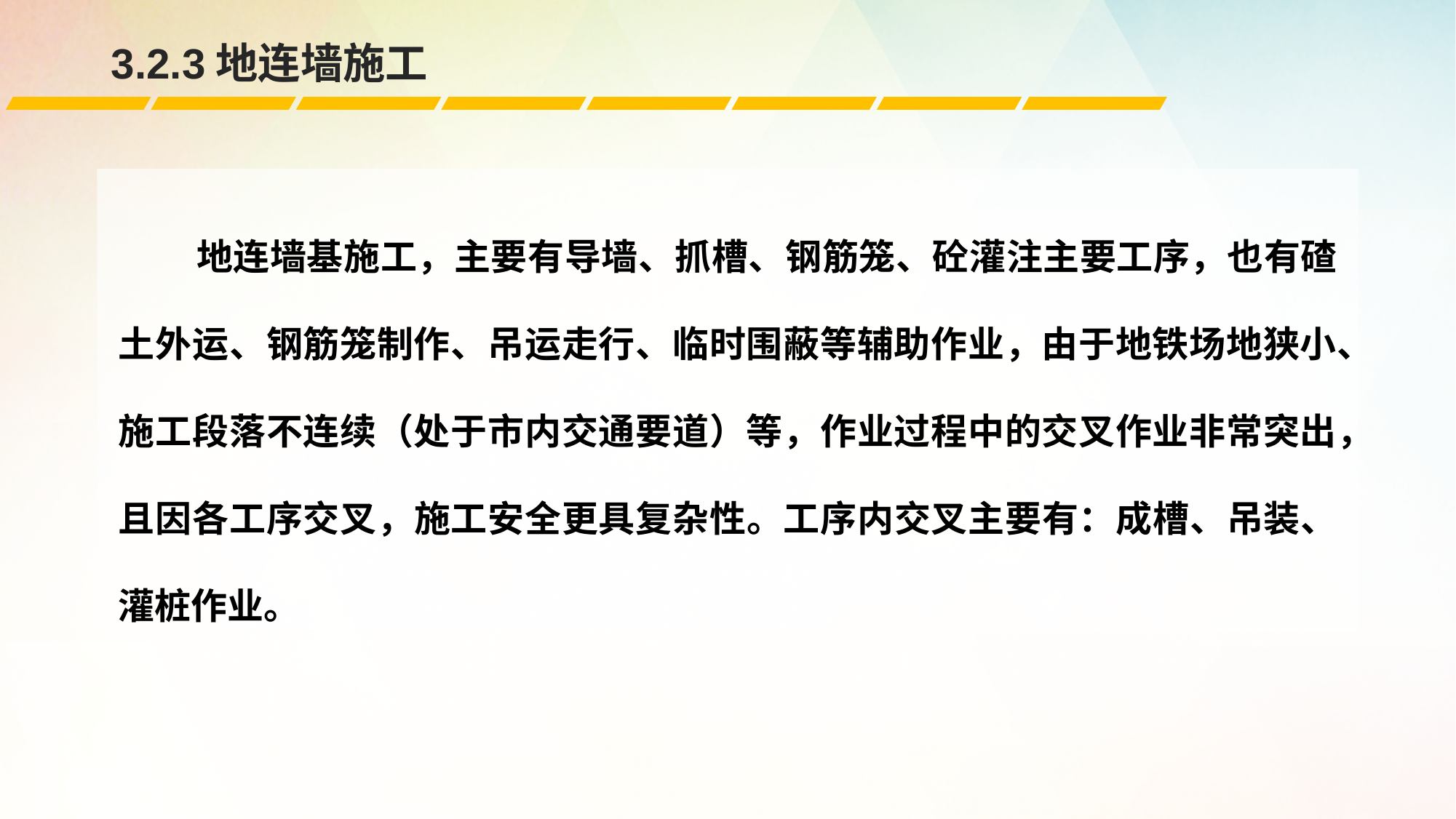

3.2.3地连墙施工
        地连墙基施工，主要有导墙、抓槽、钢筋笼、砼灌注主要工序，也有碴土外运、钢筋笼制作、吊运走行、临时围蔽等辅助作业，由于地铁场地狭小、施工段落不连续（处于市内交通要道）等，作业过程中的交叉作业非常突出，且因各工序交叉，施工安全更具复杂性。工序内交叉主要有：成槽、吊装、灌桩作业。